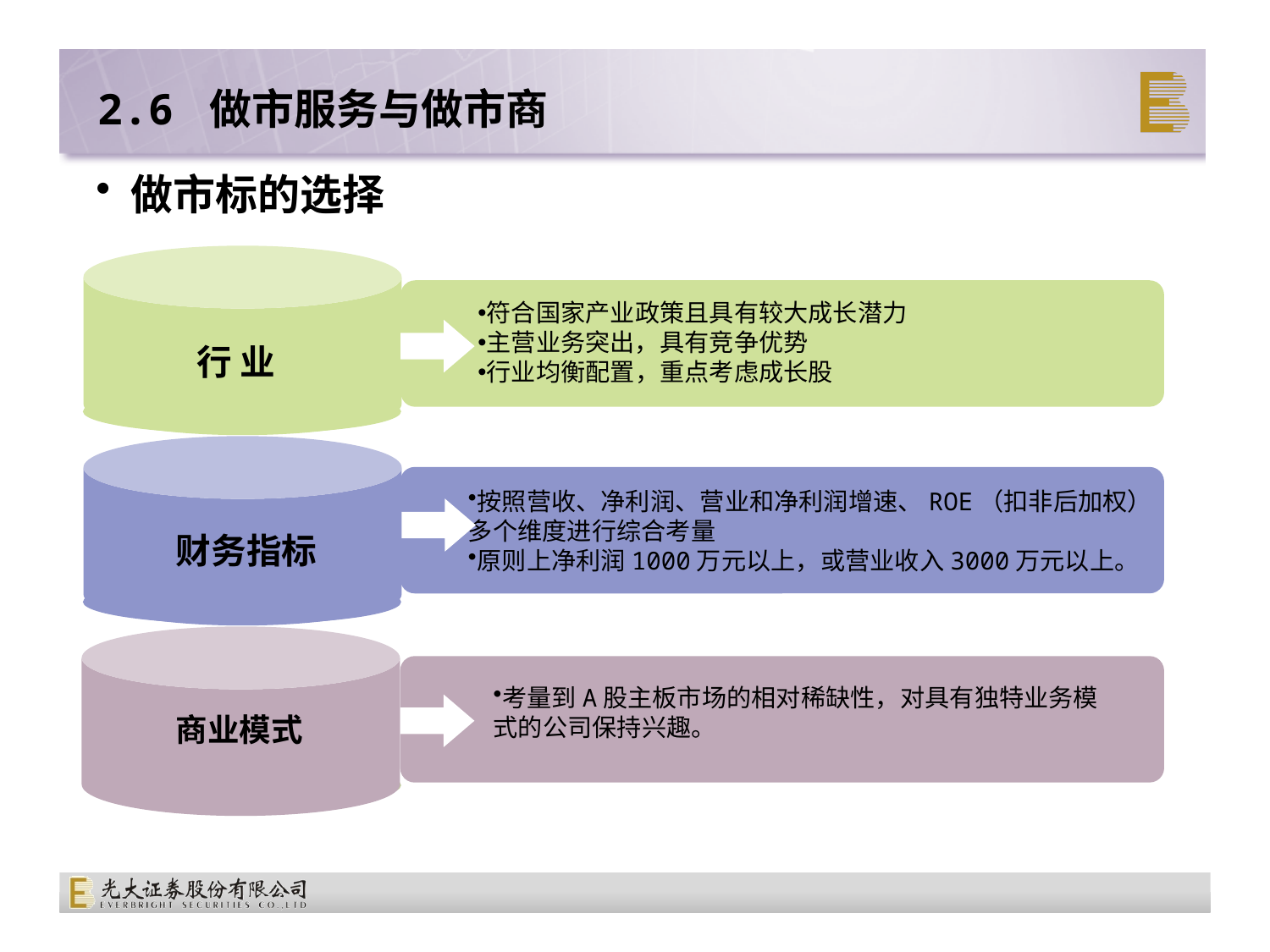

2.6 做市服务与做市商
 做市标的选择

符合国家产业政策且具有较大成长潜力
主营业务突出，具有竞争优势
行业均衡配置，重点考虑成长股

行 业

按照营收、净利润、营业和净利润增速、ROE（扣非后加权）多个维度进行综合考量
原则上净利润1000万元以上，或营业收入3000万元以上。

财务指标

考量到A股主板市场的相对稀缺性，对具有独特业务模式的公司保持兴趣。

商业模式